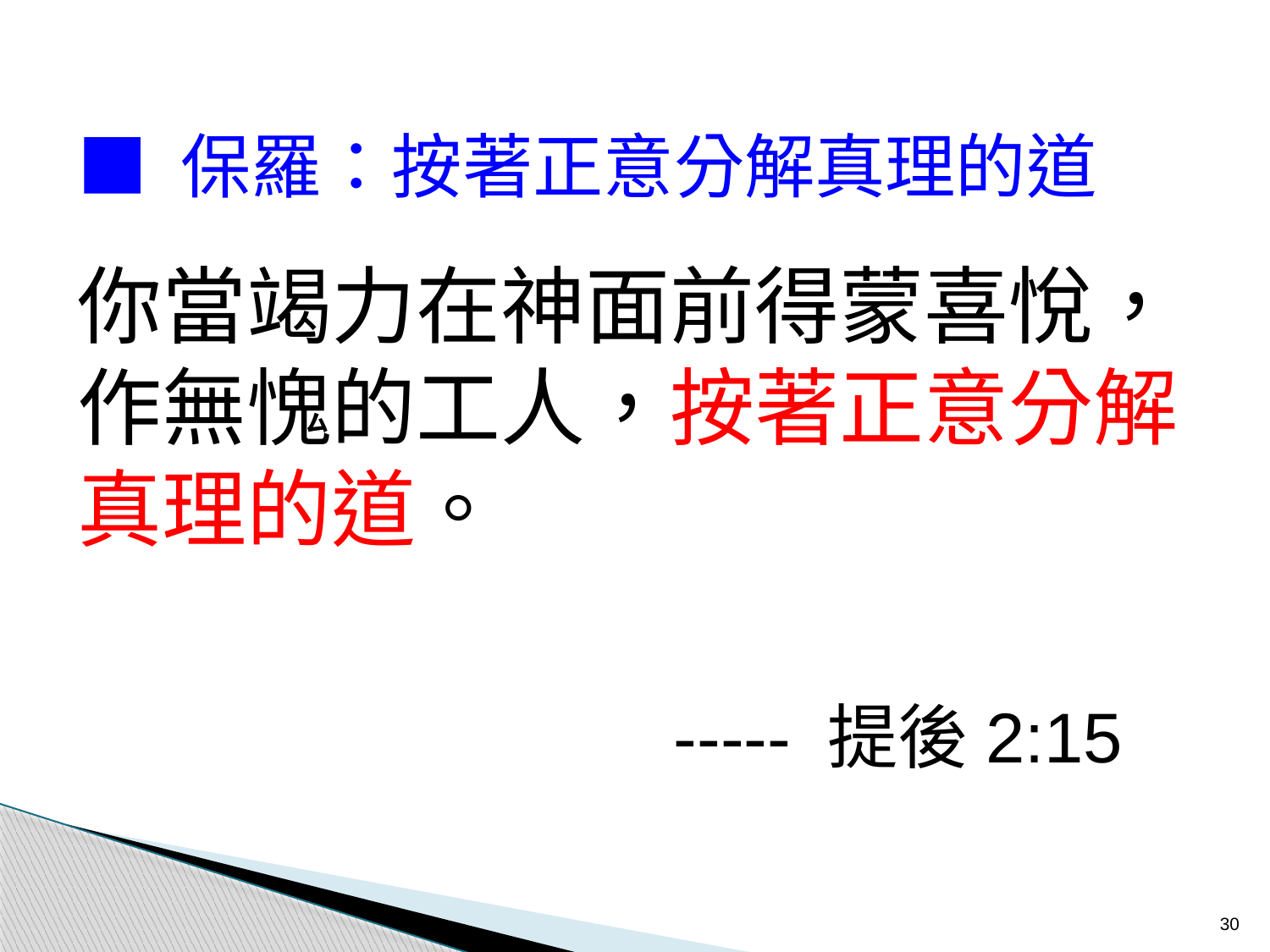

■ 保羅：按著正意分解真理的道
你當竭力在神面前得蒙喜悅，作無愧的工人，按著正意分解真理的道。
----- 提後2:15
30